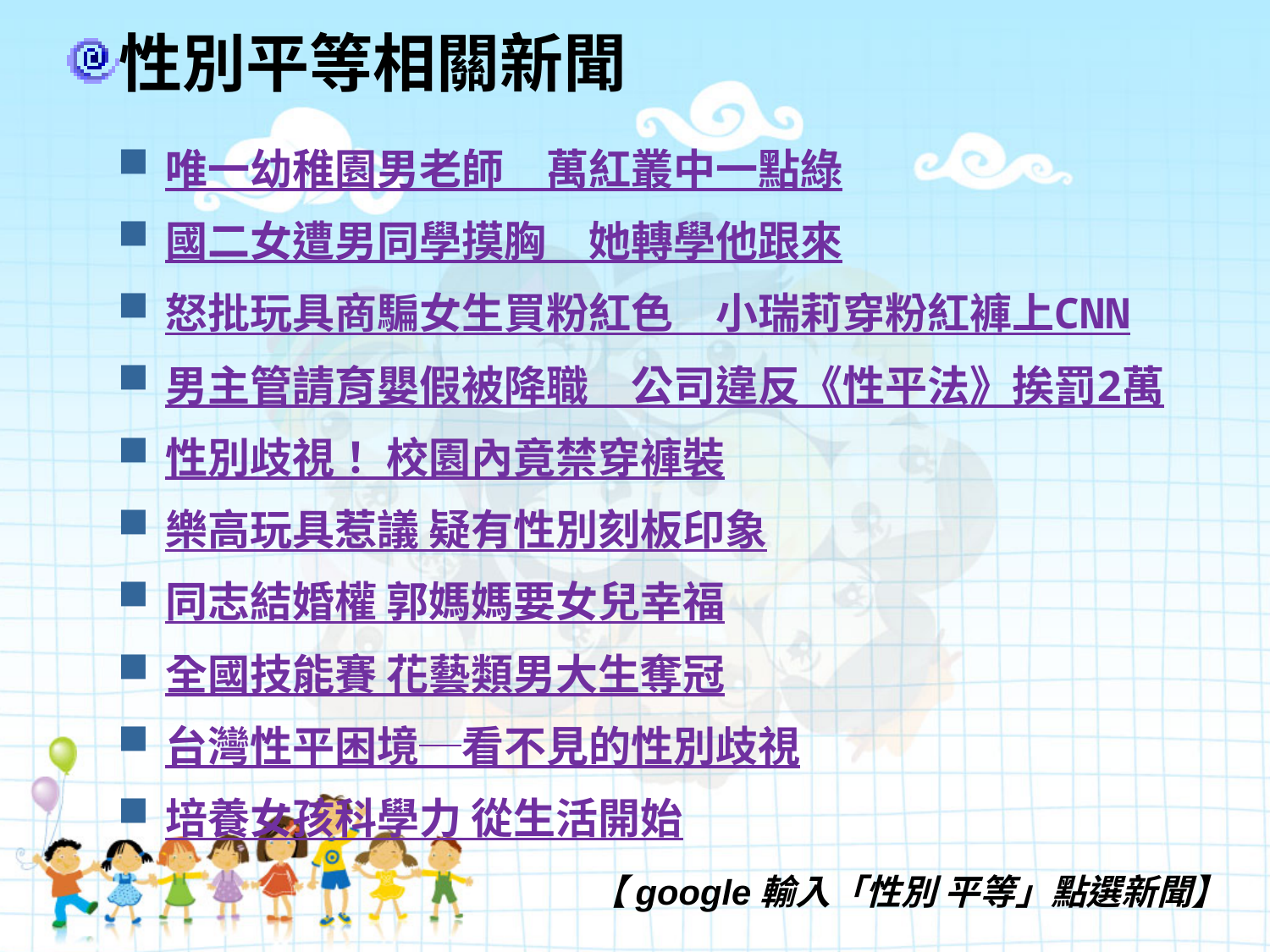

性別平等相關新聞
唯一幼稚園男老師　萬紅叢中一點綠
國二女遭男同學摸胸　她轉學他跟來
怒批玩具商騙女生買粉紅色　小瑞莉穿粉紅褲上CNN
男主管請育嬰假被降職　公司違反《性平法》挨罰2萬
性別歧視！ 校園內竟禁穿褲裝
樂高玩具惹議 疑有性別刻板印象
同志結婚權 郭媽媽要女兒幸福
全國技能賽 花藝類男大生奪冠
台灣性平困境─看不見的性別歧視
培養女孩科學力 從生活開始

【google輸入「性別 平等」點選新聞】